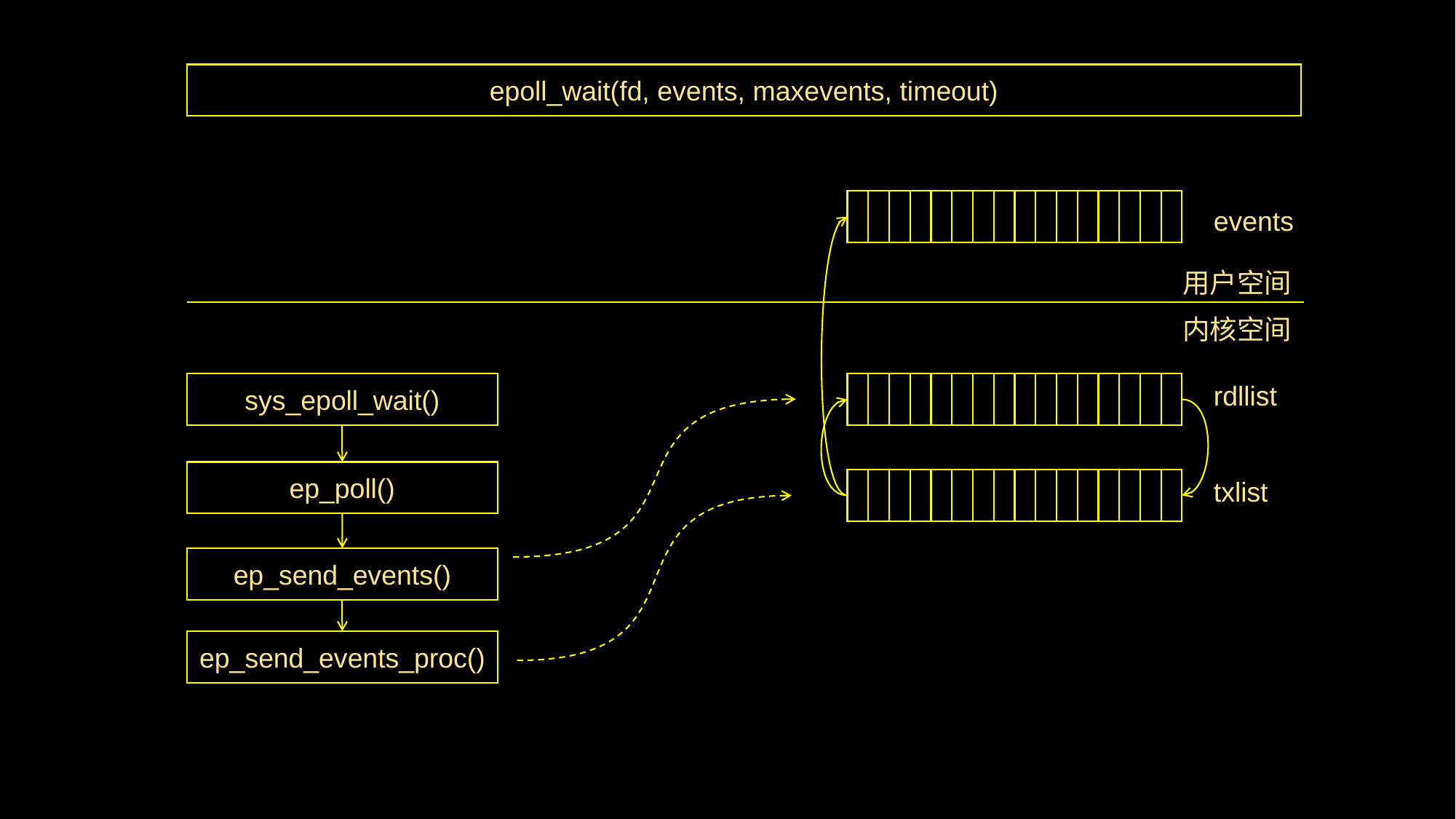

epoll_wait(fd, events, maxevents, timeout)

events
用户空间
内核空间
sys_epoll_wait()

rdllist
ep_poll()

txlist
ep_send_events()
ep_send_events_proc()